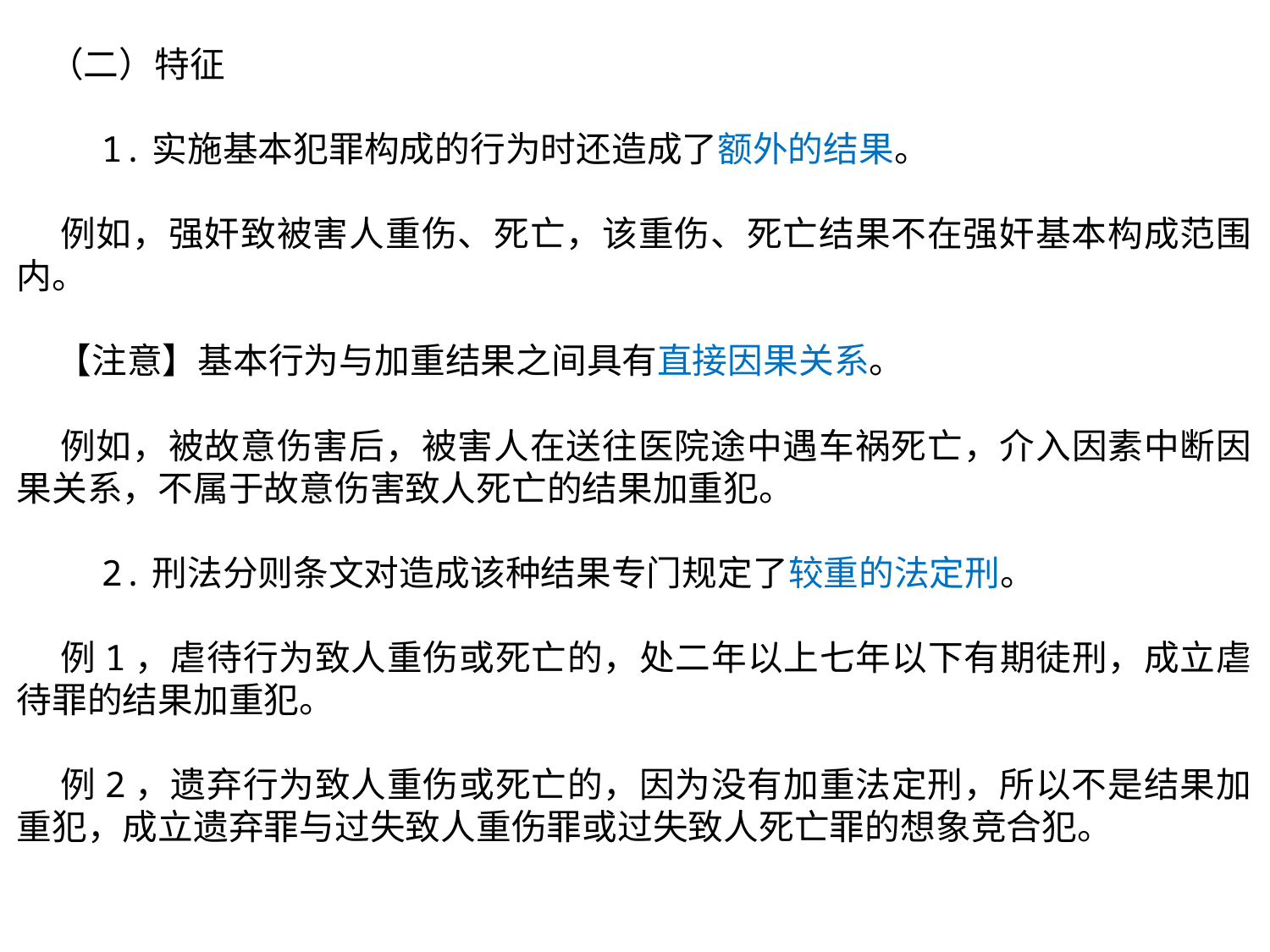

（二）特征

    1.实施基本犯罪构成的行为时还造成了额外的结果。

    例如，强奸致被害人重伤、死亡，该重伤、死亡结果不在强奸基本构成范围内。

    【注意】基本行为与加重结果之间具有直接因果关系。

    例如，被故意伤害后，被害人在送往医院途中遇车祸死亡，介入因素中断因果关系，不属于故意伤害致人死亡的结果加重犯。

    2.刑法分则条文对造成该种结果专门规定了较重的法定刑。

    例1，虐待行为致人重伤或死亡的，处二年以上七年以下有期徒刑，成立虐待罪的结果加重犯。

    例2，遗弃行为致人重伤或死亡的，因为没有加重法定刑，所以不是结果加重犯，成立遗弃罪与过失致人重伤罪或过失致人死亡罪的想象竞合犯。